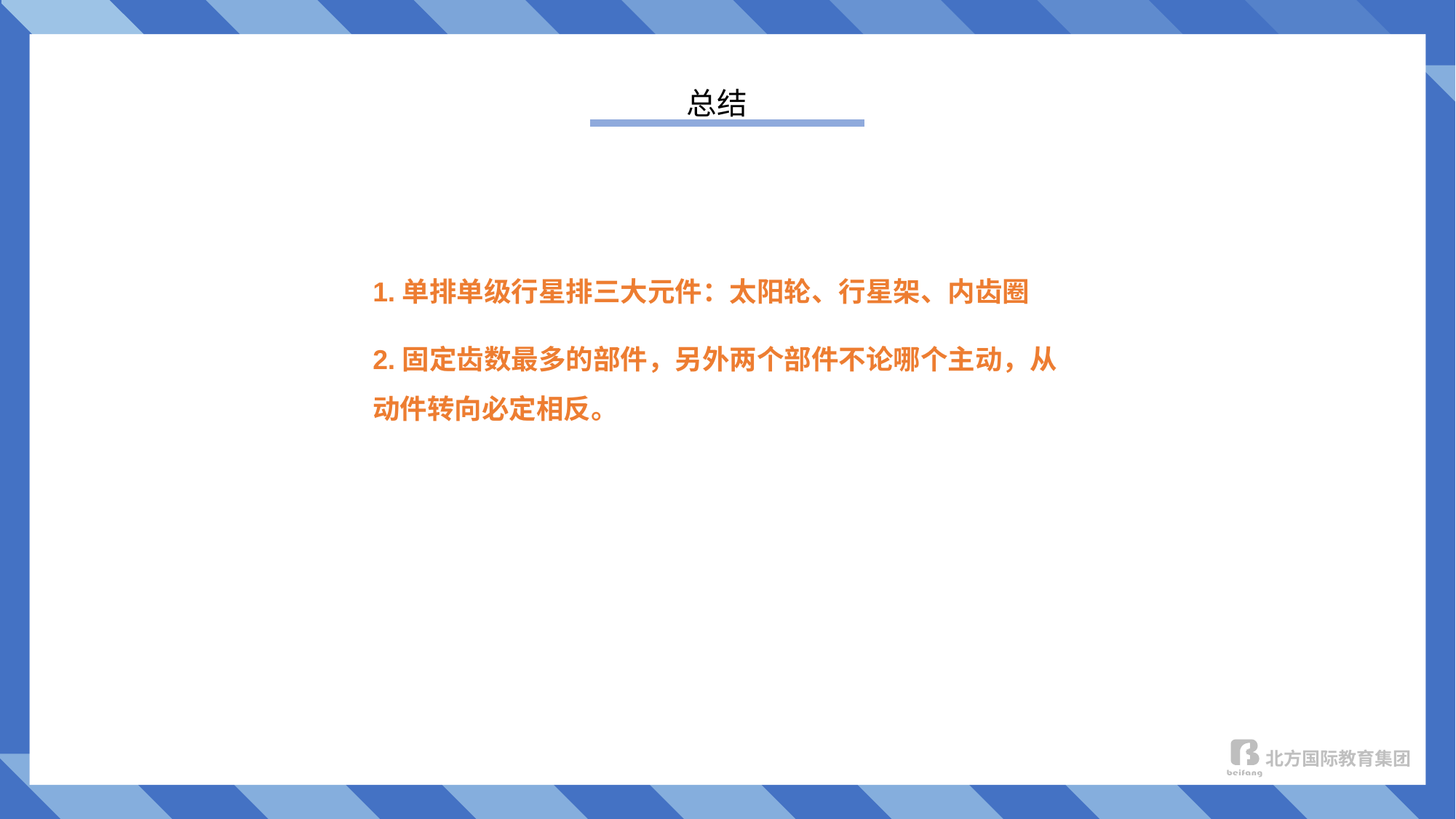

总结
1.单排单级行星排三大元件：太阳轮、行星架、内齿圈
2.固定齿数最多的部件，另外两个部件不论哪个主动，从动件转向必定相反。